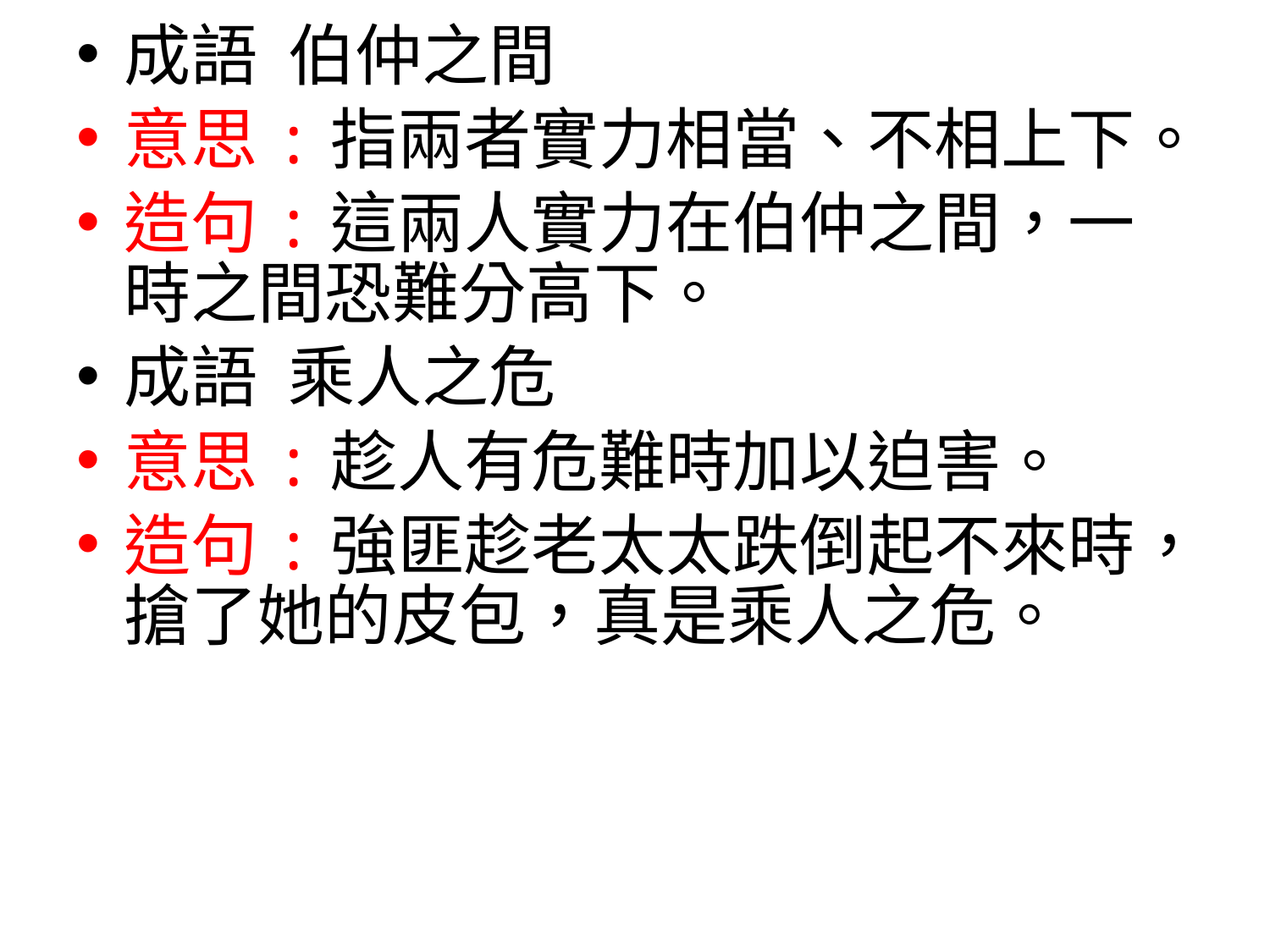

成語  伯仲之間
意思:指兩者實力相當、不相上下。
造句:這兩人實力在伯仲之間，一時之間恐難分高下。
成語  乘人之危
意思:趁人有危難時加以迫害。
造句:強匪趁老太太跌倒起不來時，搶了她的皮包，真是乘人之危。